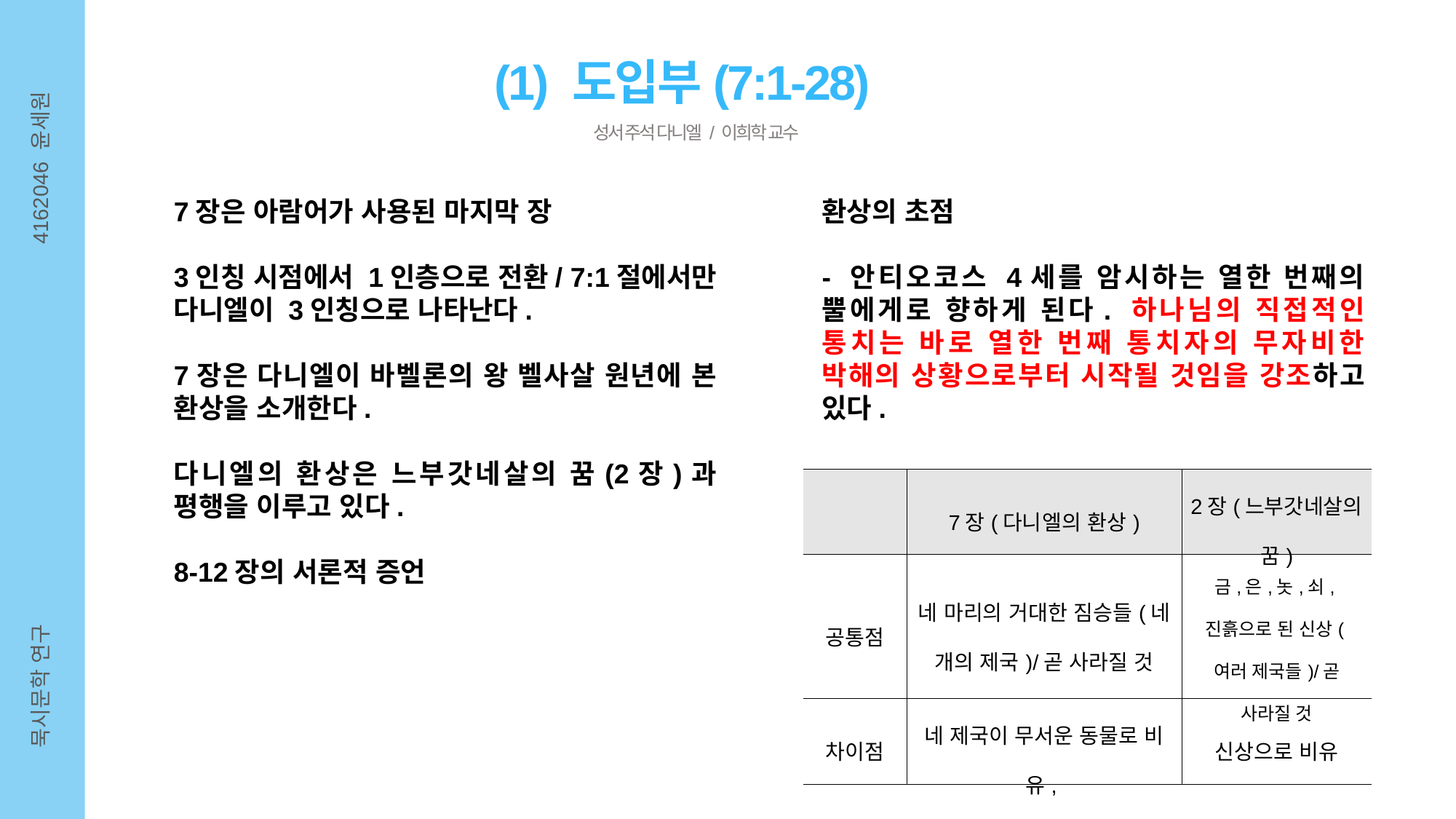

(1) 도입부(7:1-28)
성서 주석 다니엘 / 이희학 교수
4162046 윤세원
7장은 아람어가 사용된 마지막 장

3인칭 시점에서 1인층으로 전환/ 7:1절에서만 다니엘이 3인칭으로 나타난다.

7장은 다니엘이 바벨론의 왕 벨사살 원년에 본 환상을 소개한다.

다니엘의 환상은 느부갓네살의 꿈(2장)과 평행을 이루고 있다.

8-12장의 서론적 증언
환상의 초점

- 안티오코스 4세를 암시하는 열한 번째의 뿔에게로 향하게 된다. 하나님의 직접적인 통치는 바로 열한 번째 통치자의 무자비한 박해의 상황으로부터 시작될 것임을 강조하고 있다.

|  | 7장(다니엘의 환상) | 2장(느부갓네살의 꿈) |
| --- | --- | --- |
| 공통점 | 네 마리의 거대한 짐승들(네 개의 제국)/곧 사라질 것 | 금,은,놋,쇠,진흙으로 된 신상(여러 제국들)/곧 사라질 것 |
| 차이점 | 네 제국이 무서운 동물로 비유, | 신상으로 비유 |
묵시문학 연구